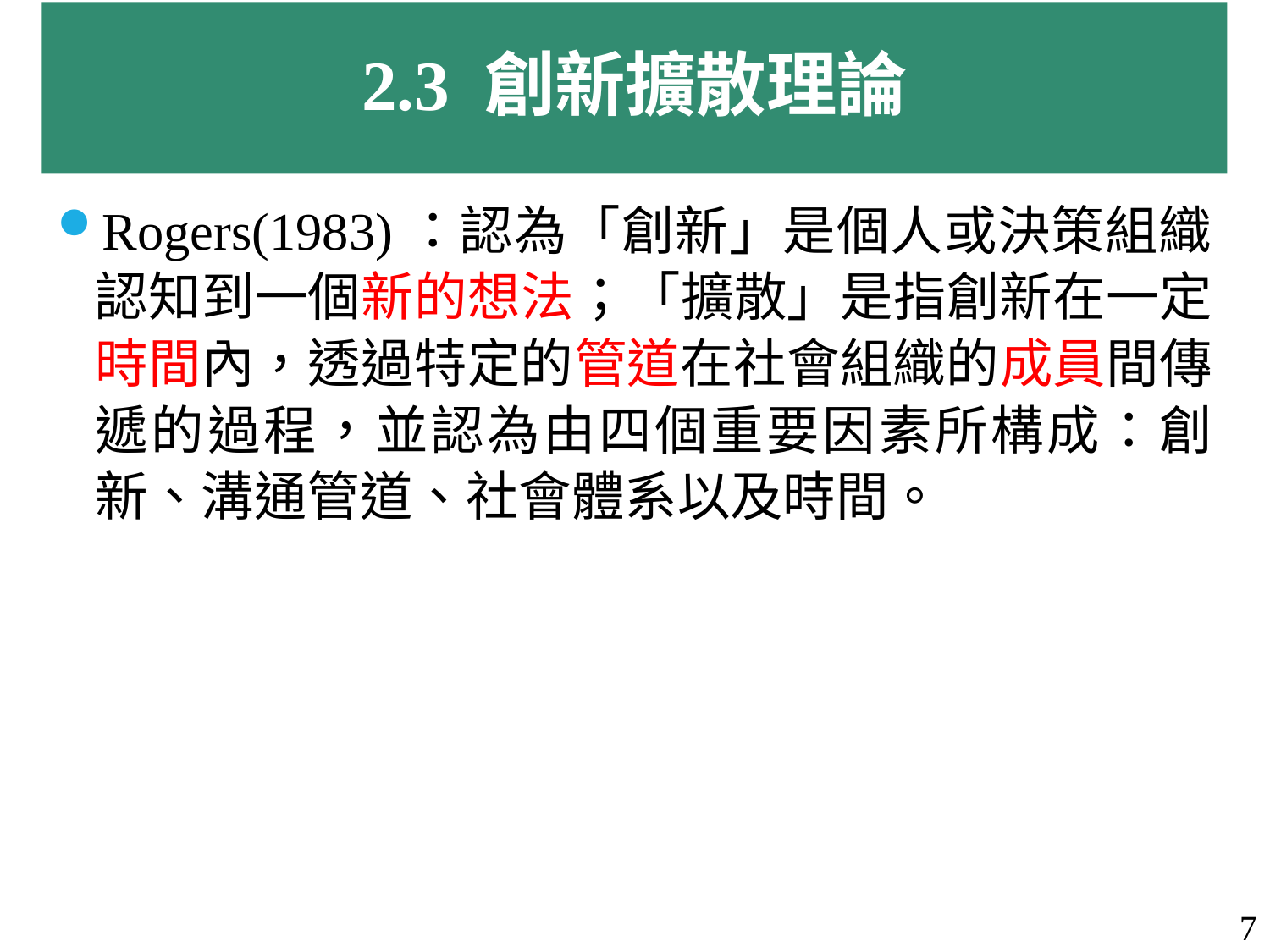

# 2.3 創新擴散理論
Rogers(1983)：認為「創新」是個人或決策組織認知到一個新的想法；「擴散」是指創新在一定時間內，透過特定的管道在社會組織的成員間傳遞的過程，並認為由四個重要因素所構成：創新、溝通管道、社會體系以及時間。

2012/5/26
7